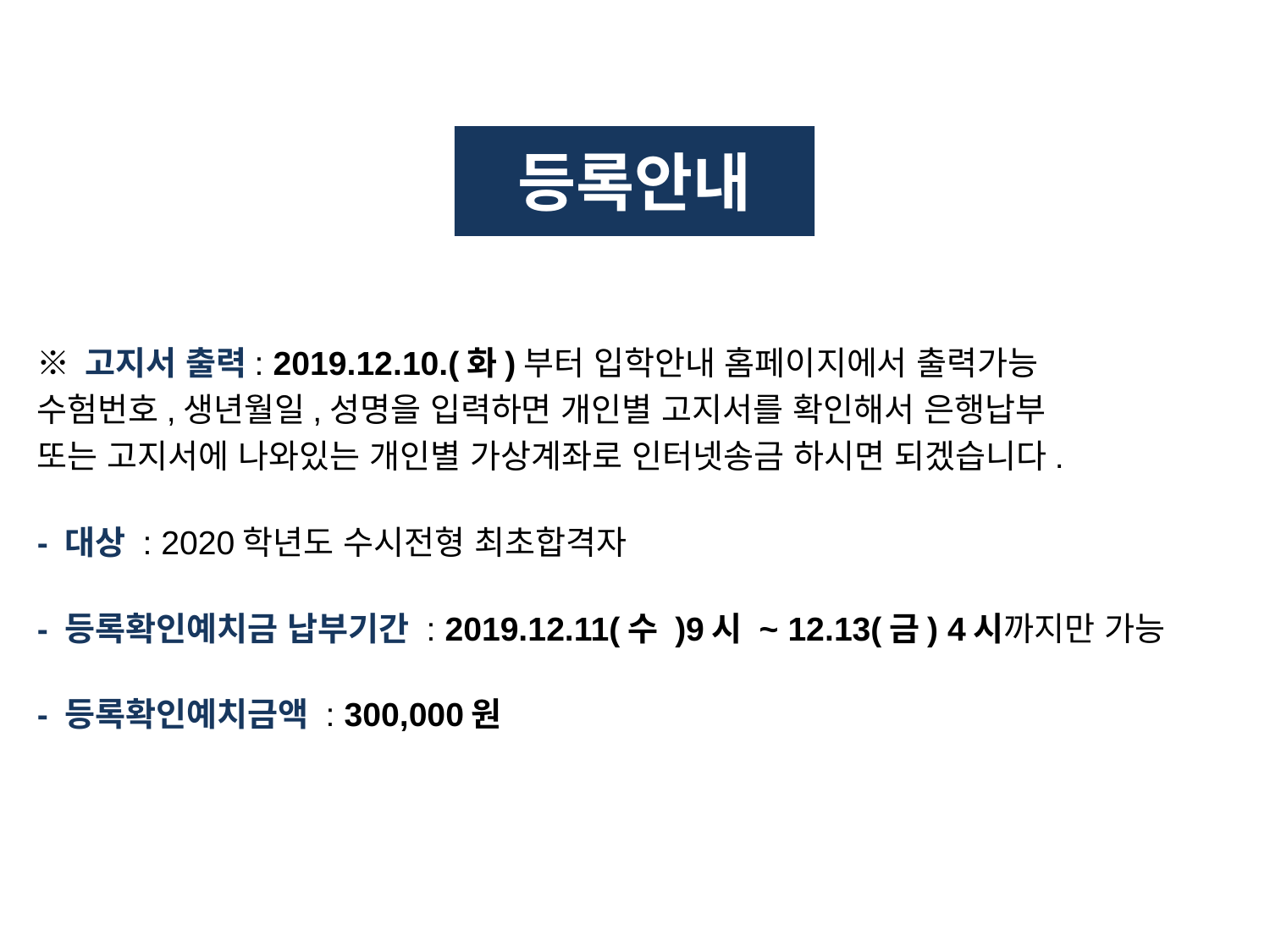

# 등록안내
※ 고지서 출력: 2019.12.10.(화)부터 입학안내 홈페이지에서 출력가능
수험번호,생년월일,성명을 입력하면 개인별 고지서를 확인해서 은행납부
또는 고지서에 나와있는 개인별 가상계좌로 인터넷송금 하시면 되겠습니다.
- 대상 : 2020학년도 수시전형 최초합격자
- 등록확인예치금 납부기간 : 2019.12.11(수 )9시 ~ 12.13(금) 4시까지만 가능
- 등록확인예치금액 : 300,000원